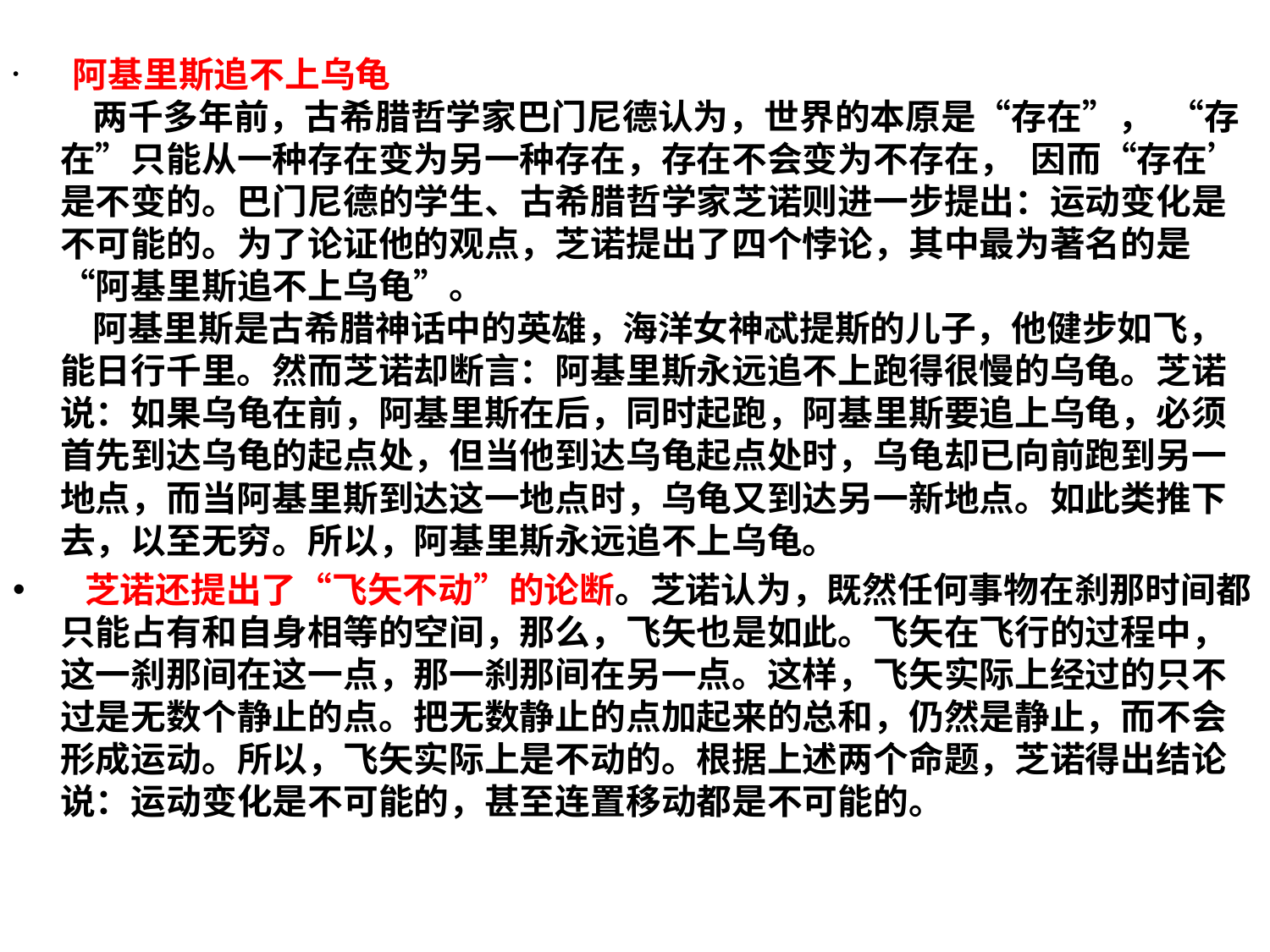

阿基里斯追不上乌龟
    两千多年前，古希腊哲学家巴门尼德认为，世界的本原是“存在”，  “存在”只能从一种存在变为另一种存在，存在不会变为不存在，  因而“存在’是不变的。巴门尼德的学生、古希腊哲学家芝诺则进一步提出：运动变化是不可能的。为了论证他的观点，芝诺提出了四个悖论，其中最为著名的是“阿基里斯追不上乌龟”。
    阿基里斯是古希腊神话中的英雄，海洋女神忒提斯的儿子，他健步如飞，能日行千里。然而芝诺却断言：阿基里斯永远追不上跑得很慢的乌龟。芝诺说：如果乌龟在前，阿基里斯在后，同时起跑，阿基里斯要追上乌龟，必须首先到达乌龟的起点处，但当他到达乌龟起点处时，乌龟却已向前跑到另一地点，而当阿基里斯到达这一地点时，乌龟又到达另一新地点。如此类推下去，以至无穷。所以，阿基里斯永远追不上乌龟。
  芝诺还提出了“飞矢不动”的论断。芝诺认为，既然任何事物在刹那时间都只能占有和自身相等的空间，那么，飞矢也是如此。飞矢在飞行的过程中，这一刹那间在这一点，那一刹那间在另一点。这样，飞矢实际上经过的只不过是无数个静止的点。把无数静止的点加起来的总和，仍然是静止，而不会形成运动。所以，飞矢实际上是不动的。根据上述两个命题，芝诺得出结论说：运动变化是不可能的，甚至连置移动都是不可能的。